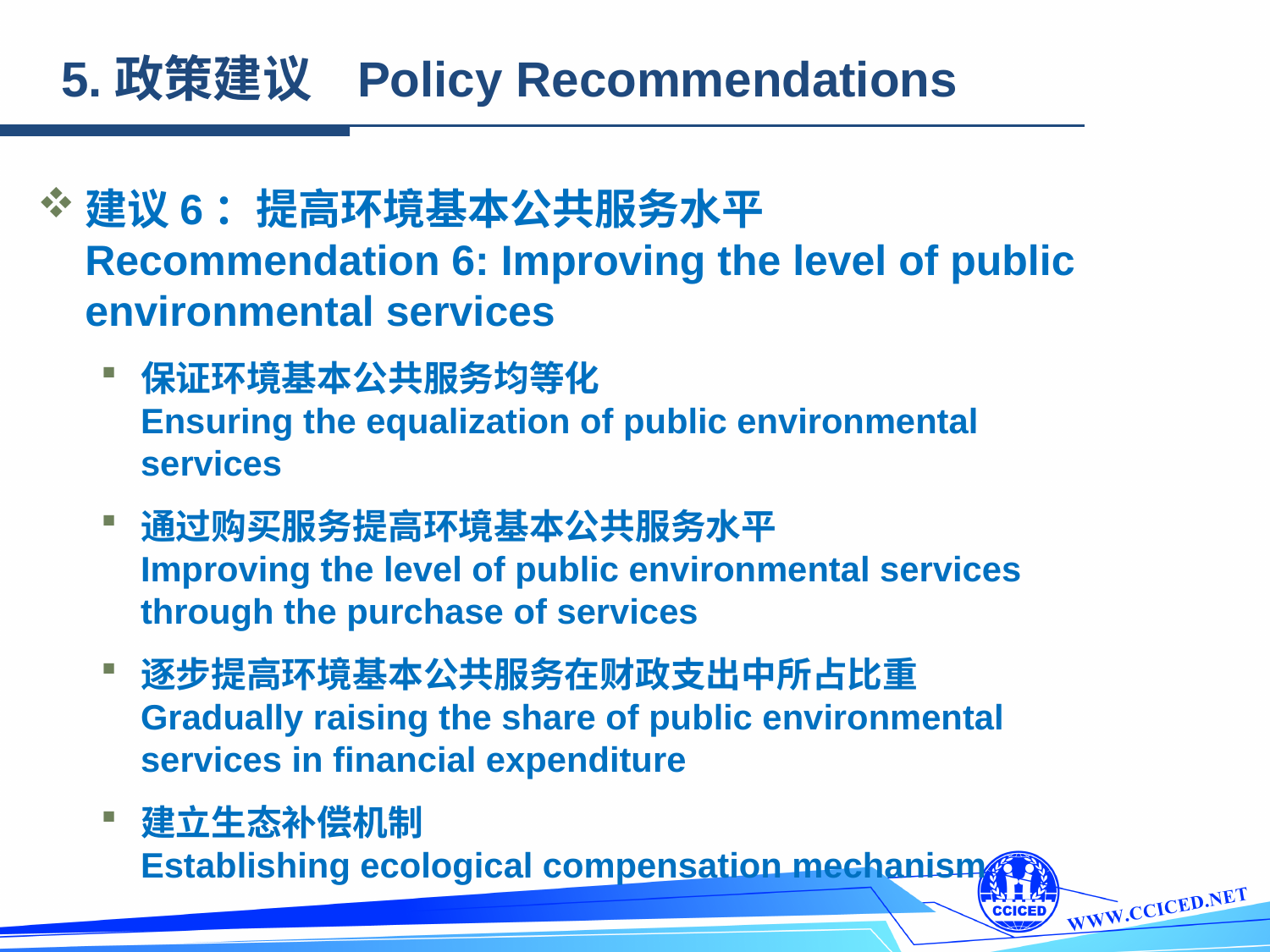

5.政策建议   Policy Recommendations
建议6：提高环境基本公共服务水平
	Recommendation 6: Improving the level of public environmental services
保证环境基本公共服务均等化
	Ensuring the equalization of public environmental services
通过购买服务提高环境基本公共服务水平
	Improving the level of public environmental services through the purchase of services
逐步提高环境基本公共服务在财政支出中所占比重
	Gradually raising the share of public environmental services in financial expenditure
建立生态补偿机制
	Establishing ecological compensation mechanism